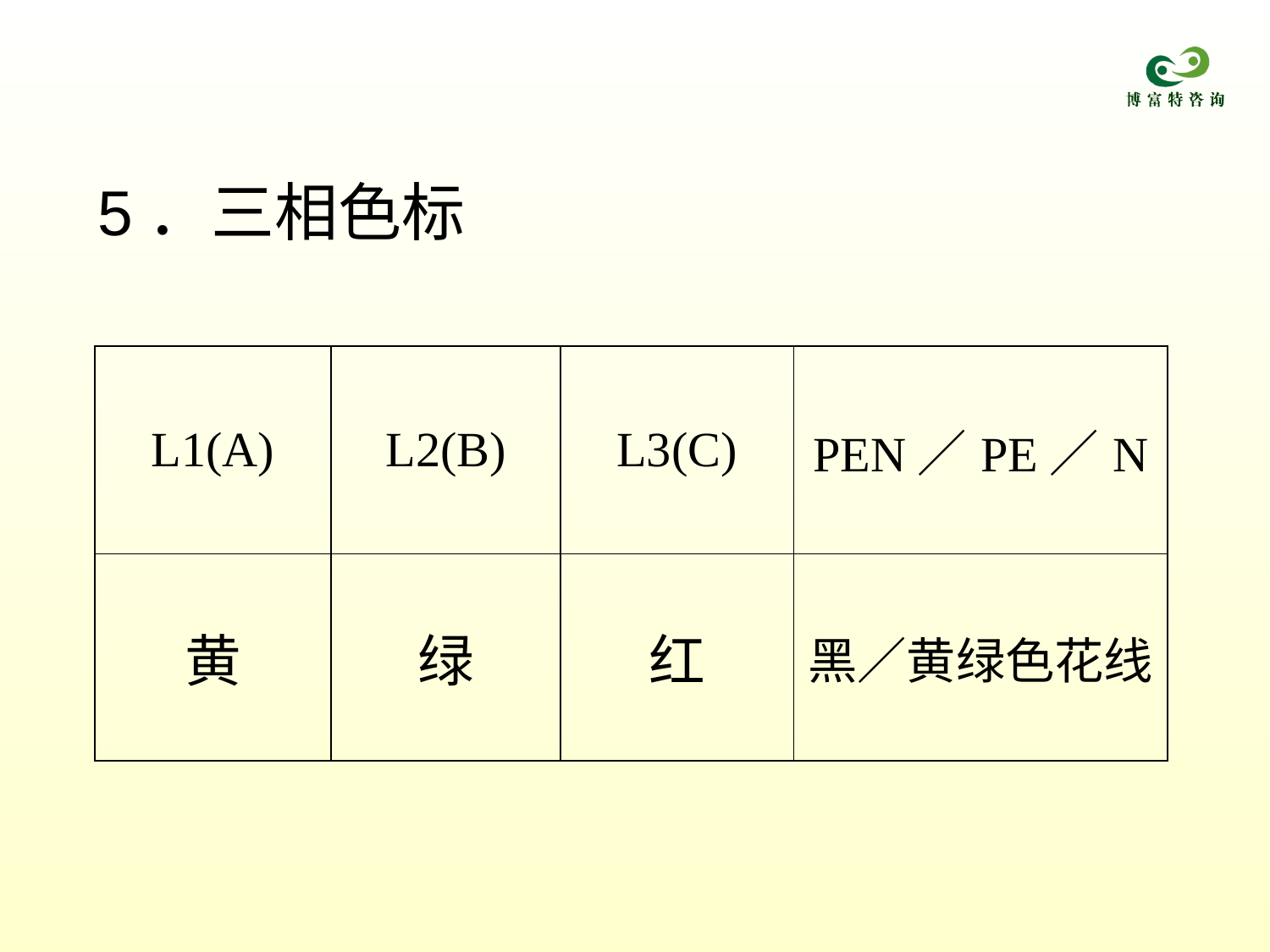

5．三相色标
| L1(A) | L2(B) | L3(C) | PEN／PE／N |
| --- | --- | --- | --- |
| 黄 | 绿 | 红 | 黑／黄绿色花线 |
41